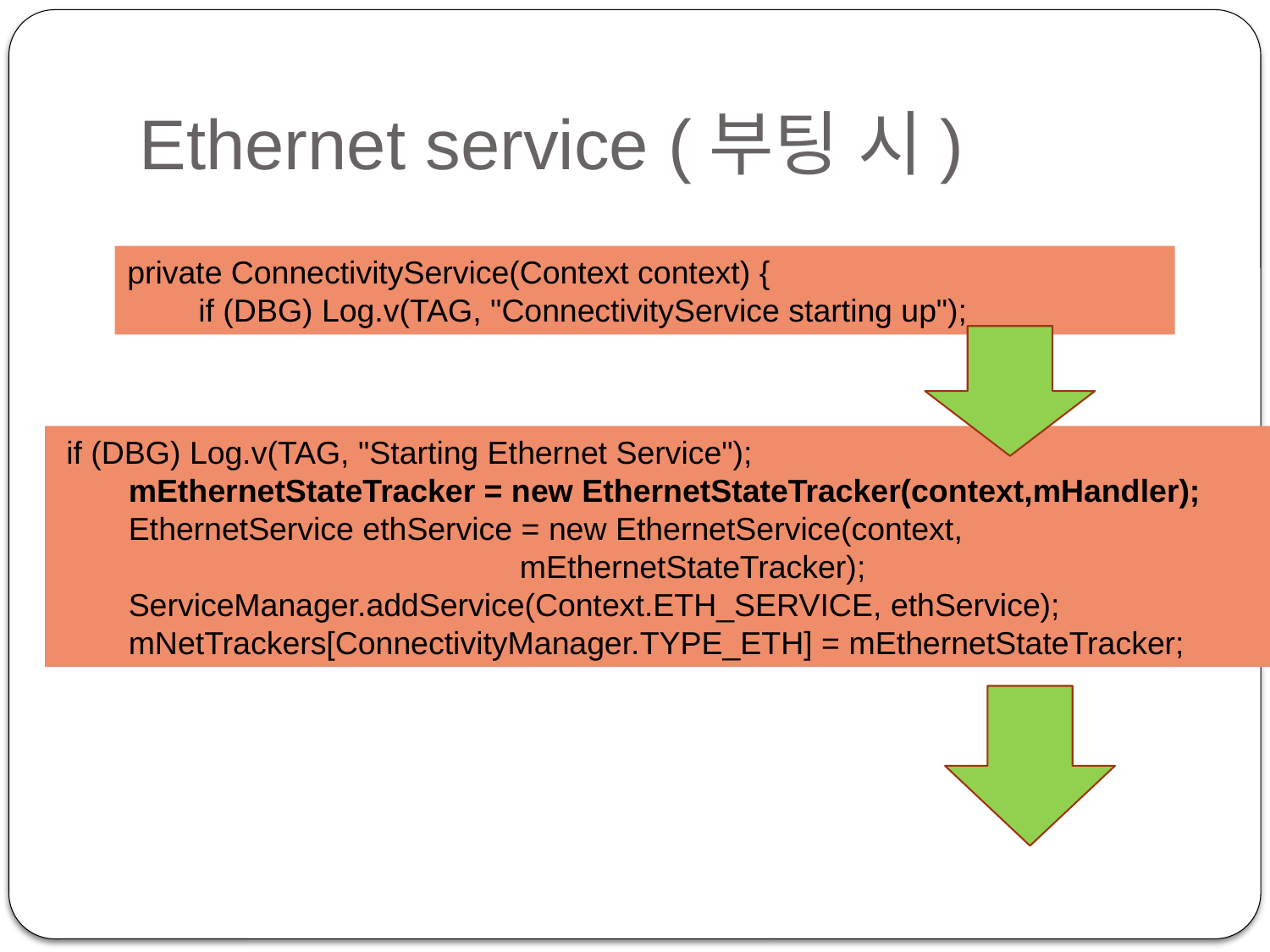

# Ethernet service (부팅 시)
private ConnectivityService(Context context) {
        if (DBG) Log.v(TAG, "ConnectivityService starting up");

 if (DBG) Log.v(TAG, "Starting Ethernet Service");
        mEthernetStateTracker = new EthernetStateTracker(context,mHandler);
        EthernetService ethService = new EthernetService(context,
                                                    mEthernetStateTracker);
        ServiceManager.addService(Context.ETH_SERVICE, ethService);
        mNetTrackers[ConnectivityManager.TYPE_ETH] = mEthernetStateTracker;